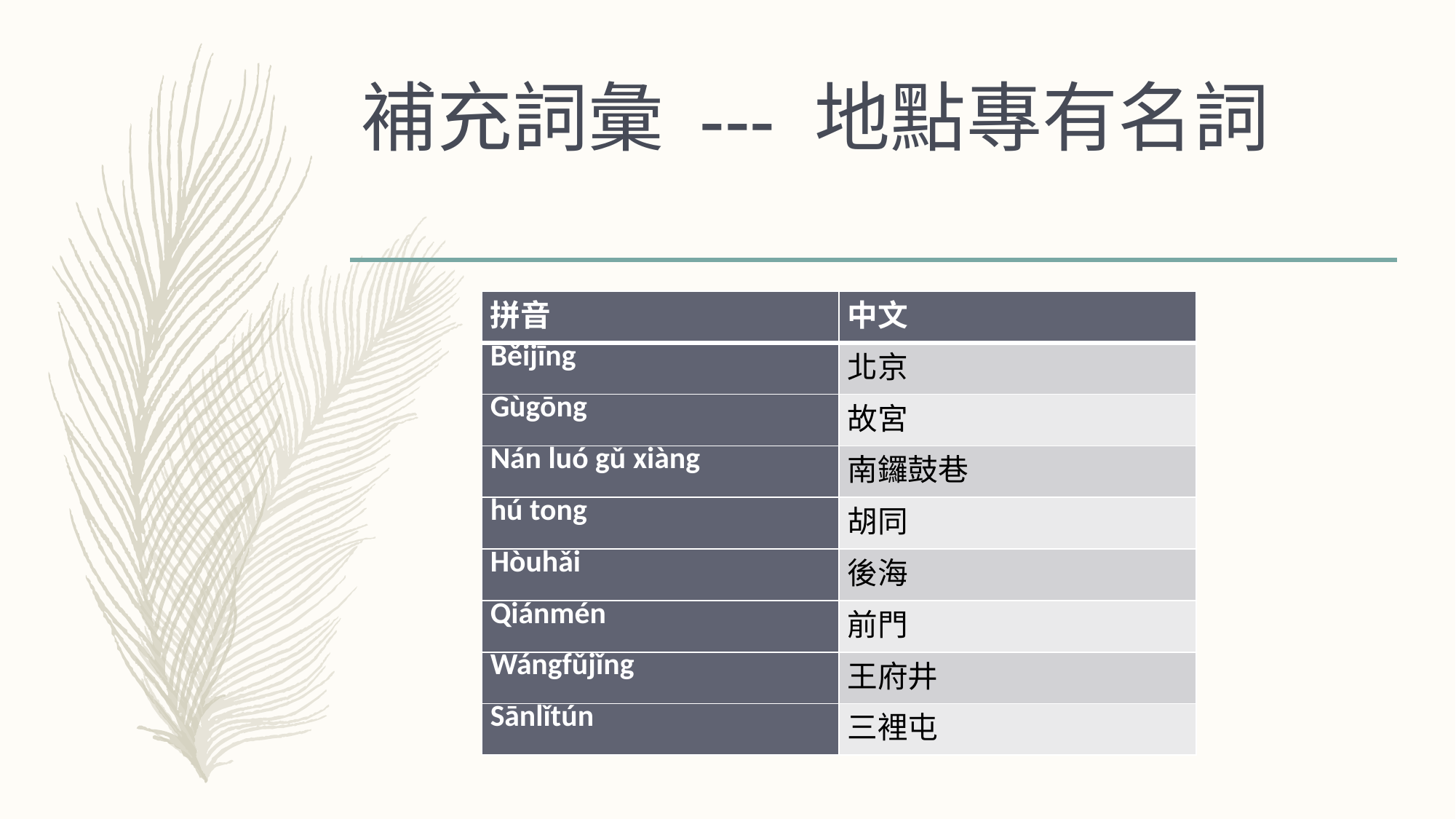

# 補充詞彙 --- 地點專有名詞
| 拼音 | 中文 |
| --- | --- |
| Běijīng | 北京 |
| Gùgōng | 故宮 |
| Nán luó gǔ xiàng | 南鑼鼓巷 |
| hú tong | 胡同 |
| Hòuhǎi | 後海 |
| Qiánmén | 前門 |
| Wángfǔjǐng | 王府井 |
| Sānlǐtún | 三裡屯 |